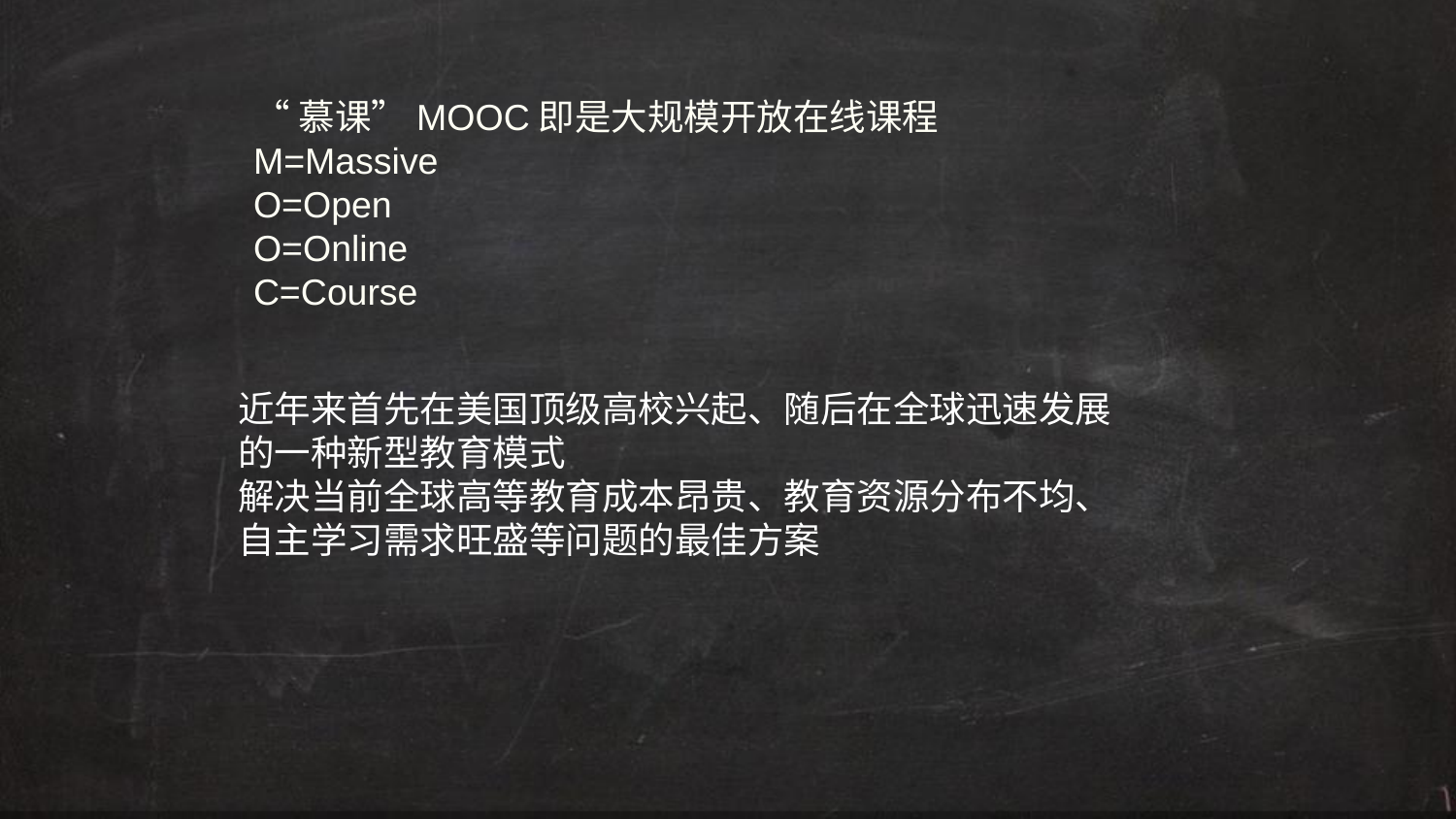

“慕课”MOOC即是大规模开放在线课程
M=Massive
O=Open
O=Online
C=Course

近年来首先在美国顶级高校兴起、随后在全球迅速发展的一种新型教育模式
解决当前全球高等教育成本昂贵、教育资源分布不均、自主学习需求旺盛等问题的最佳方案